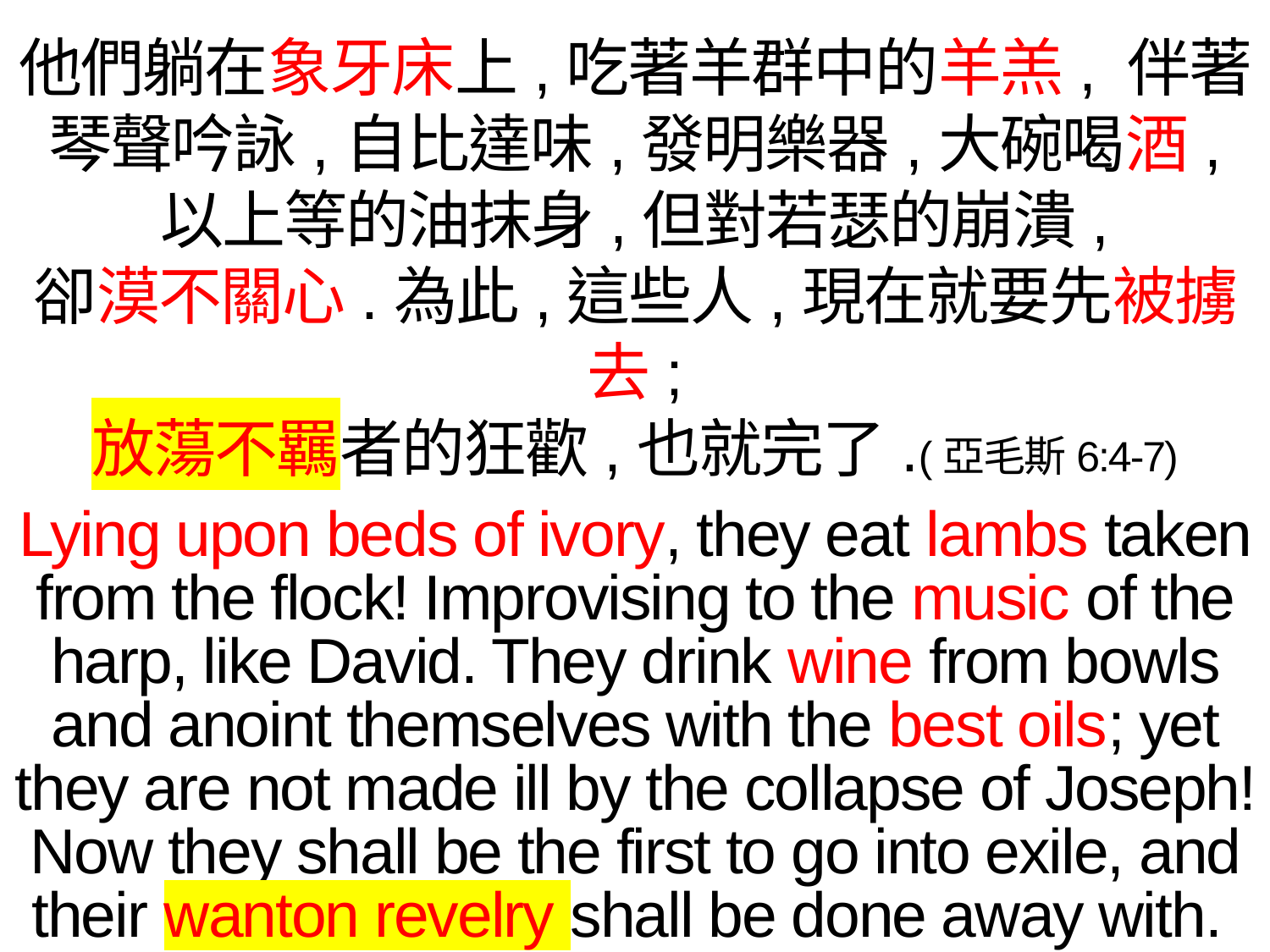

他們躺在象牙床上,吃著羊群中的羊羔, 伴著琴聲吟詠,自比達味,發明樂器,大碗喝酒,
以上等的油抹身,但對若瑟的崩潰,
卻漠不關心.為此,這些人,現在就要先被擄去;
放蕩不羈者的狂歡,也就完了.(亞毛斯6:4-7)
Lying upon beds of ivory, they eat lambs taken from the flock! Improvising to the music of the harp, like David. They drink wine from bowls and anoint themselves with the best oils; yet they are not made ill by the collapse of Joseph! Now they shall be the first to go into exile, and their wanton revelry shall be done away with.